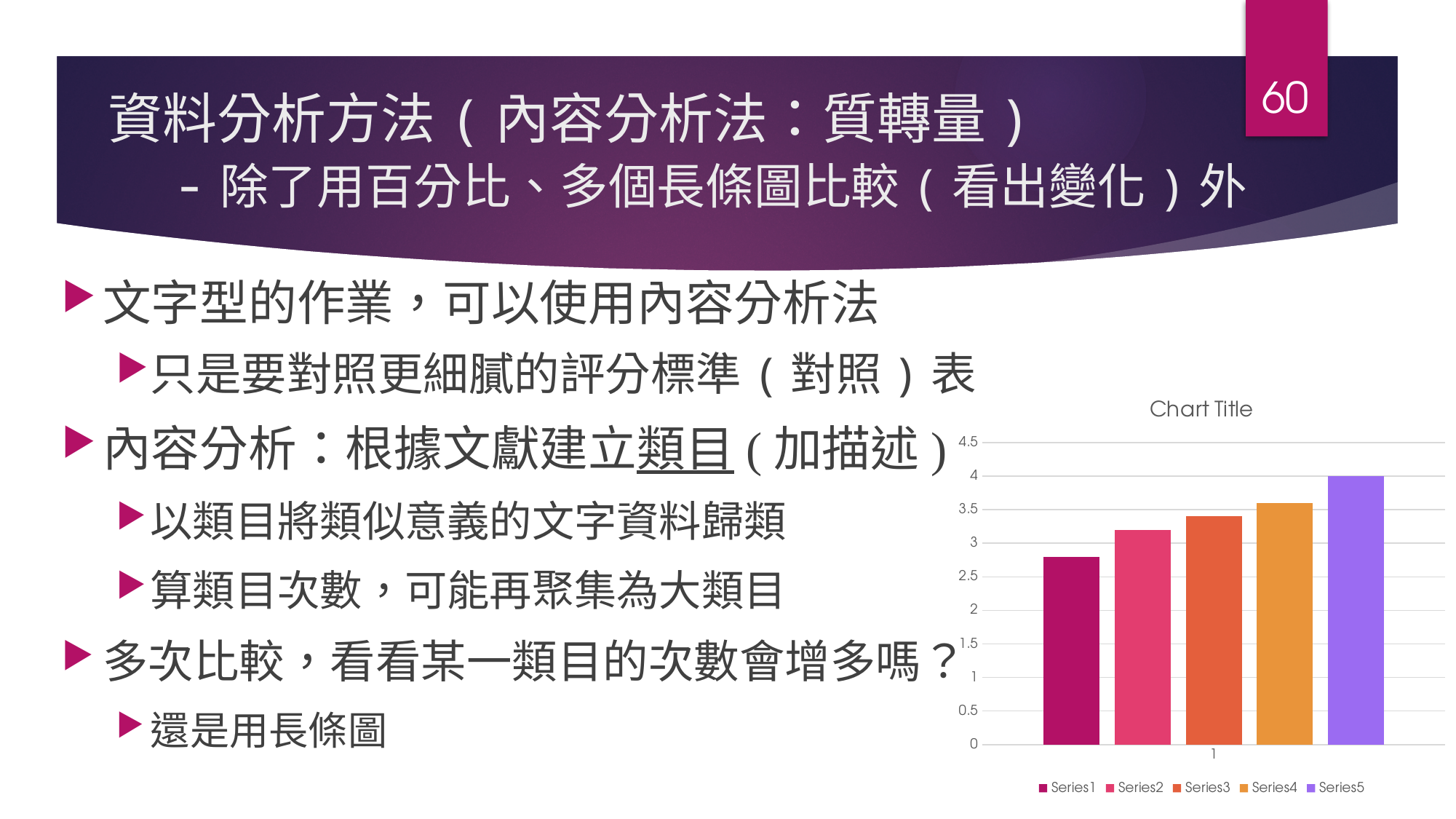

60
# 資料分析方法(內容分析法：質轉量) -除了用百分比、多個長條圖比較(看出變化)外
文字型的作業，可以使用內容分析法
只是要對照更細膩的評分標準(對照)表
內容分析：根據文獻建立類目(加描述)
以類目將類似意義的文字資料歸類
算類目次數，可能再聚集為大類目
多次比較，看看某一類目的次數會增多嗎？
還是用長條圖

### Chart:

| Category |  |  |  |  |  |
|---|---|---|---|---|---|